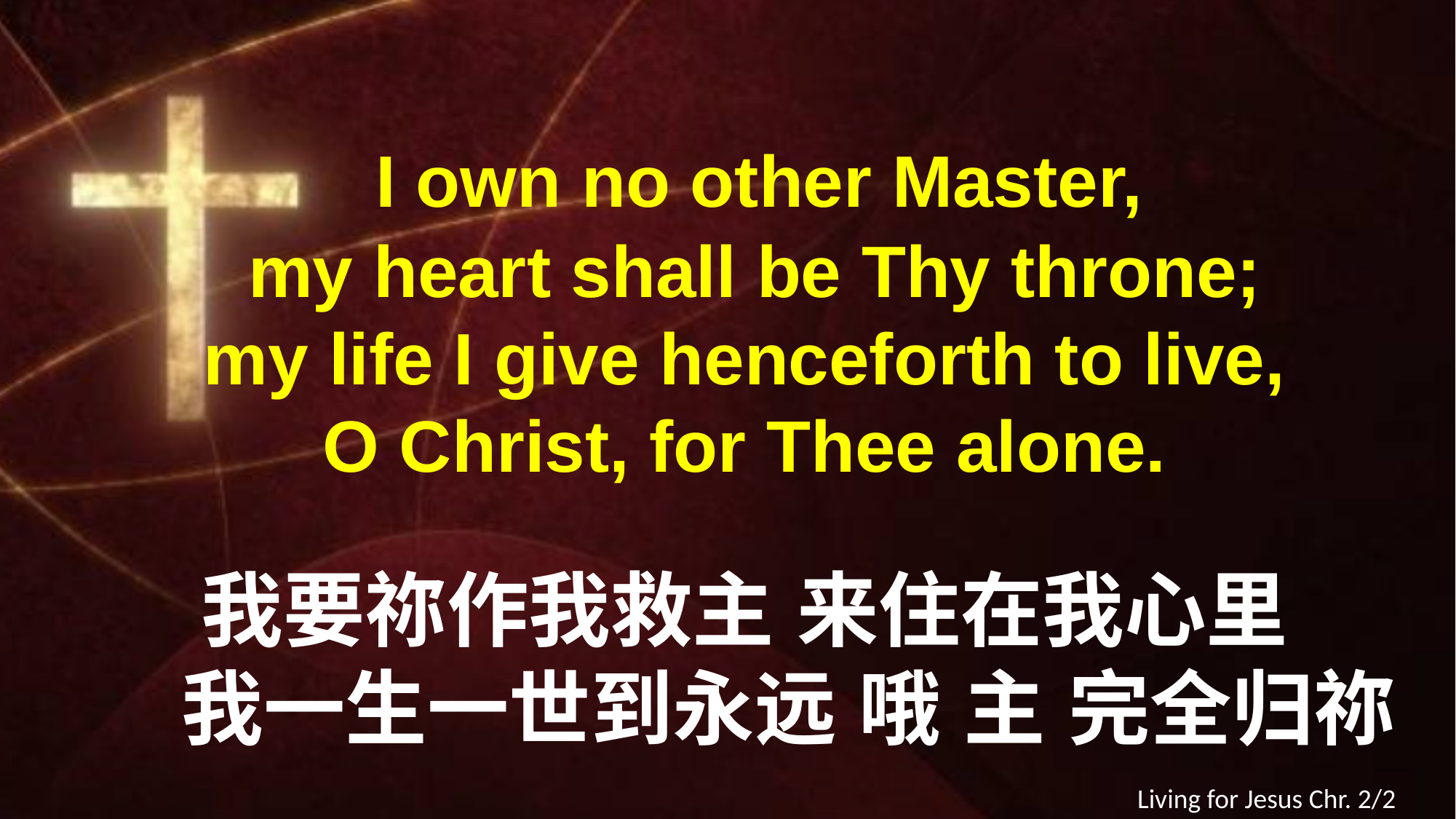

I own no other Master,
  my heart shall be Thy throne;
  my life I give henceforth to live,
O Christ, for Thee alone.

我要祢作我救主 来住在我心里
   我一生一世到永远 哦 主 完全归祢
Living for Jesus Chr. 2/2